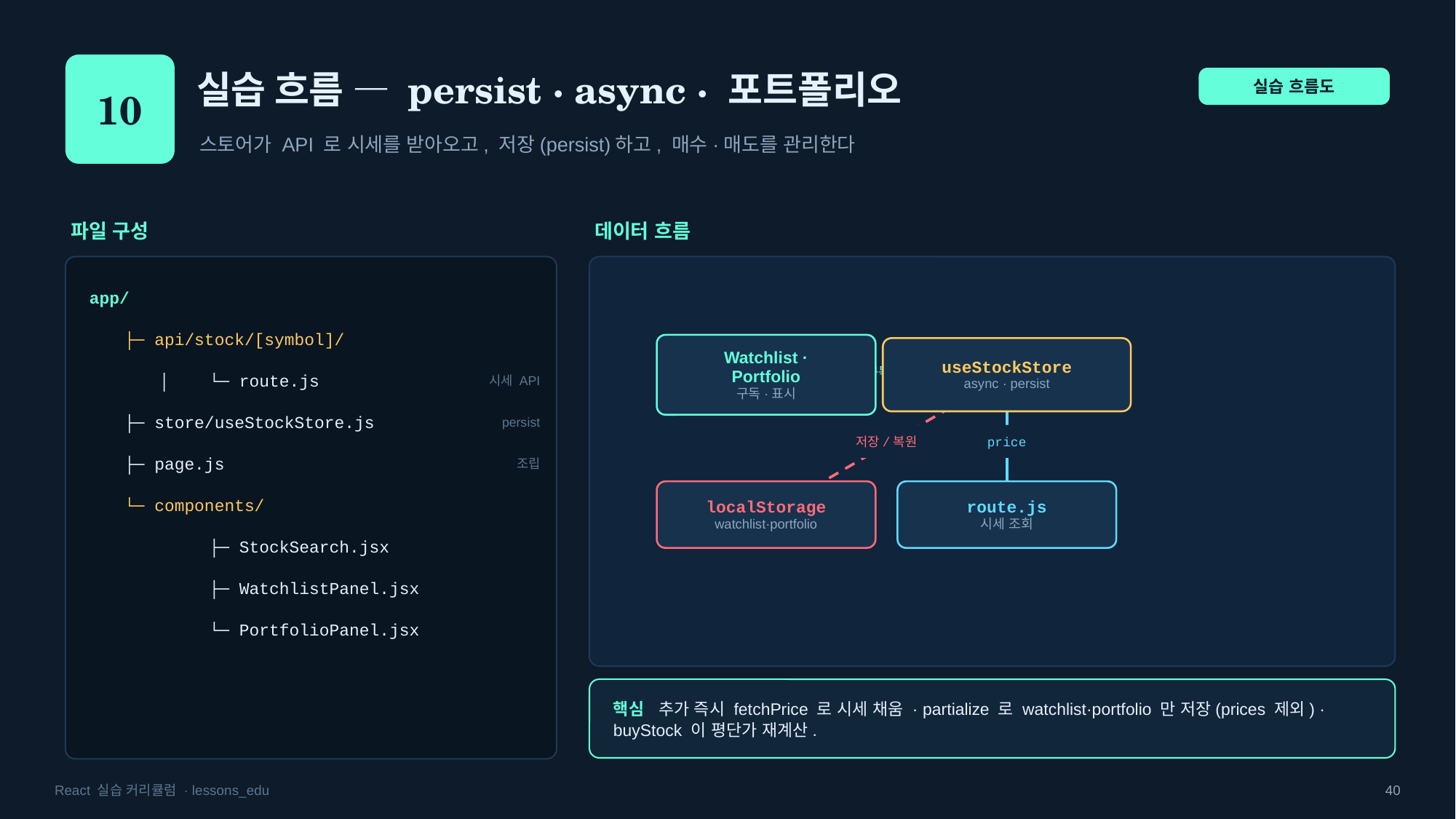

10
실습 흐름 — persist · async · 포트폴리오
실습 흐름도
스토어가 API 로 시세를 받아오고, 저장(persist)하고, 매수·매도를 관리한다
파일 구성
데이터 흐름

app/
├─ api/stock/[symbol]/

Watchlist ·
Portfolio
구독·표시

useStockStore
async · persist
구독 →
│    └─ route.js
시세 API
├─ store/useStockStore.js
persist
저장/복원
fetchPrice()
price
├─ page.js
조립

localStorage
watchlist·portfolio

route.js
시세 조회
└─ components/
     ├─ StockSearch.jsx
     ├─ WatchlistPanel.jsx
     └─ PortfolioPanel.jsx

핵심   추가 즉시 fetchPrice 로 시세 채움 · partialize 로 watchlist·portfolio 만 저장(prices 제외) · buyStock 이 평단가 재계산.
React 실습 커리큘럼 · lessons_edu
40